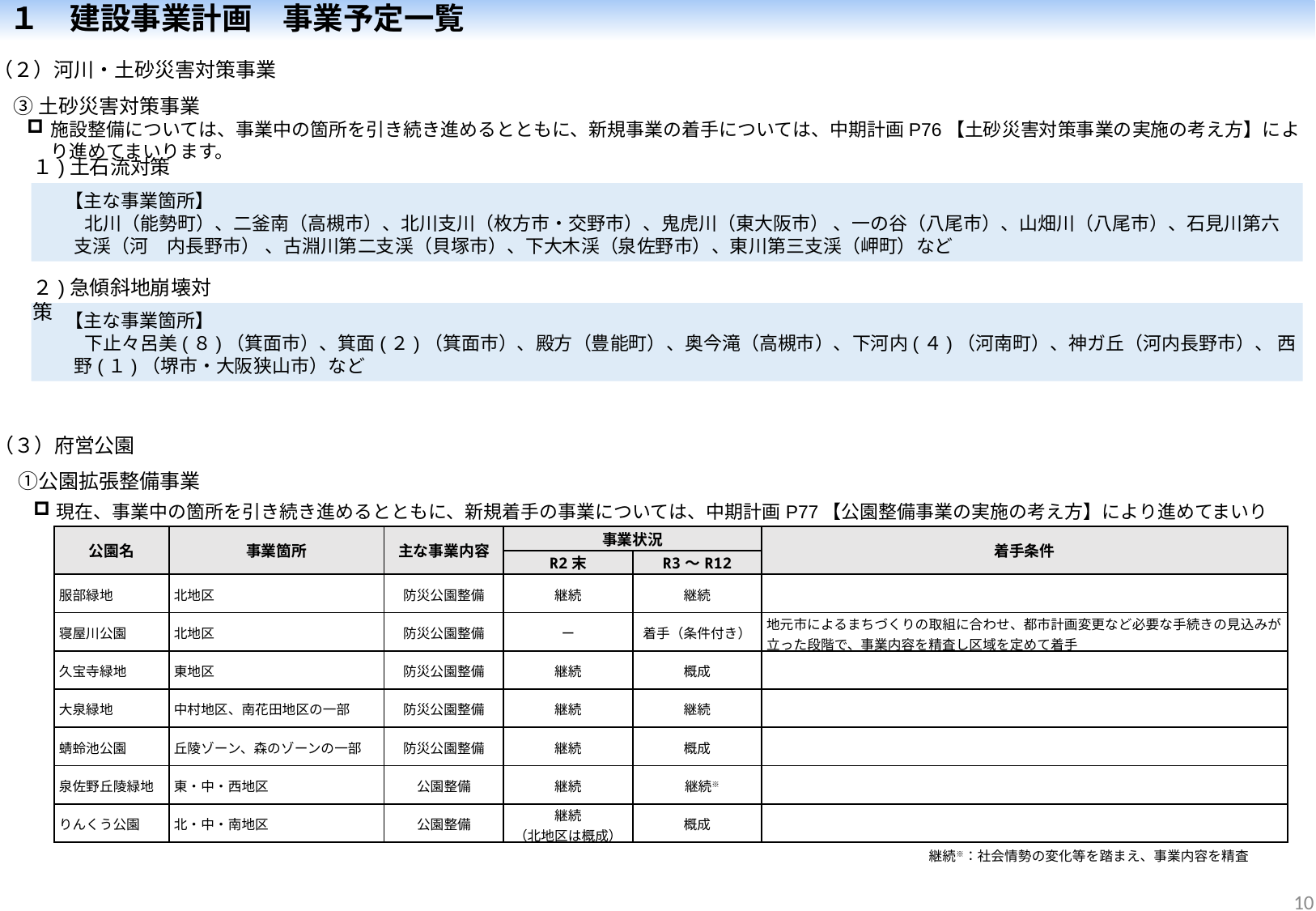

１　建設事業計画　事業予定一覧
（２）河川・土砂災害対策事業
　③ 土砂災害対策事業
施設整備については、事業中の箇所を引き続き進めるとともに、新規事業の着手については、中期計画P76【土砂災害対策事業の実施の考え方】により進めてまいります。
１)土石流対策
　【主な事業箇所】
北川（能勢町）、二釜南（高槻市）、北川支川（枚方市・交野市）、鬼虎川（東大阪市） 、一の谷（八尾市）、山畑川（八尾市）、石見川第六支渓（河　内長野市） 、古淵川第二支渓（貝塚市）、下大木渓（泉佐野市）、東川第三支渓（岬町）など
２)急傾斜地崩壊対策
　【主な事業箇所】
下止々呂美(８)（箕面市）、箕面(２)（箕面市）、殿方（豊能町）、奥今滝（高槻市）、下河内(４)（河南町）、神ガ丘（河内長野市）、 西野(１)（堺市・大阪狭山市）など
（３）府営公園
　 ①公園拡張整備事業
| 現在、事業中の箇所を引き続き進めるとともに、新規着手の事業については、中期計画P77【公園整備事業の実施の考え方】により進めてまいります。 |
| --- |
| 公園名 | 事業箇所 | 主な事業内容 | 事業状況 |  | 着手条件 |
| --- | --- | --- | --- | --- | --- |
|  |  |  | R2末 | R3～R12 |  |
| 服部緑地 | 北地区 | 防災公園整備 | 継続 | 継続 |  |
| 寝屋川公園 | 北地区 | 防災公園整備 | ー | 着手（条件付き） | 地元市によるまちづくりの取組に合わせ、都市計画変更など必要な手続きの見込みが立った段階で、事業内容を精査し区域を定めて着手 |
| 久宝寺緑地 | 東地区 | 防災公園整備 | 継続 | 概成 |  |
| 大泉緑地 | 中村地区、南花田地区の一部 | 防災公園整備 | 継続 | 継続 |  |
| 蜻蛉池公園 | 丘陵ゾーン、森のゾーンの一部 | 防災公園整備 | 継続 | 概成 |  |
| 泉佐野丘陵緑地 | 東・中・西地区 | 公園整備 | 継続 | 継続※ |  |
| りんくう公園 | 北・中・南地区 | 公園整備 | 継続 （北地区は概成） | 概成 |  |
継続※：社会情勢の変化等を踏まえ、事業内容を精査
10